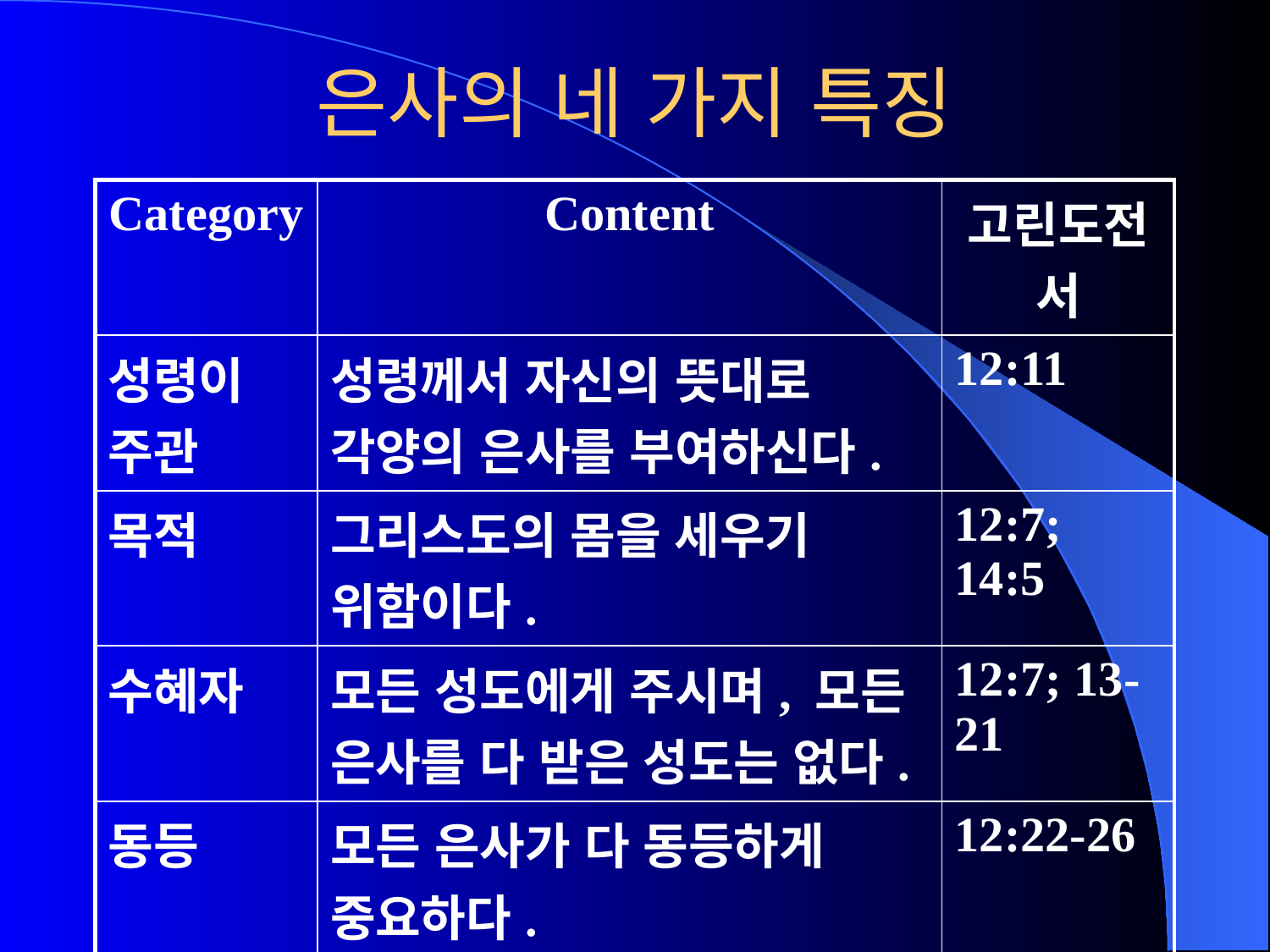

# 은사의 네 가지 특징
| Category | Content | 고린도전서 |
| --- | --- | --- |
| 성령이 주관 | 성령께서 자신의 뜻대로 각양의 은사를 부여하신다. | 12:11 |
| 목적 | 그리스도의 몸을 세우기 위함이다. | 12:7; 14:5 |
| 수혜자 | 모든 성도에게 주시며, 모든 은사를 다 받은 성도는 없다. | 12:7; 13-21 |
| 동등 | 모든 은사가 다 동등하게 중요하다. | 12:22-26 |